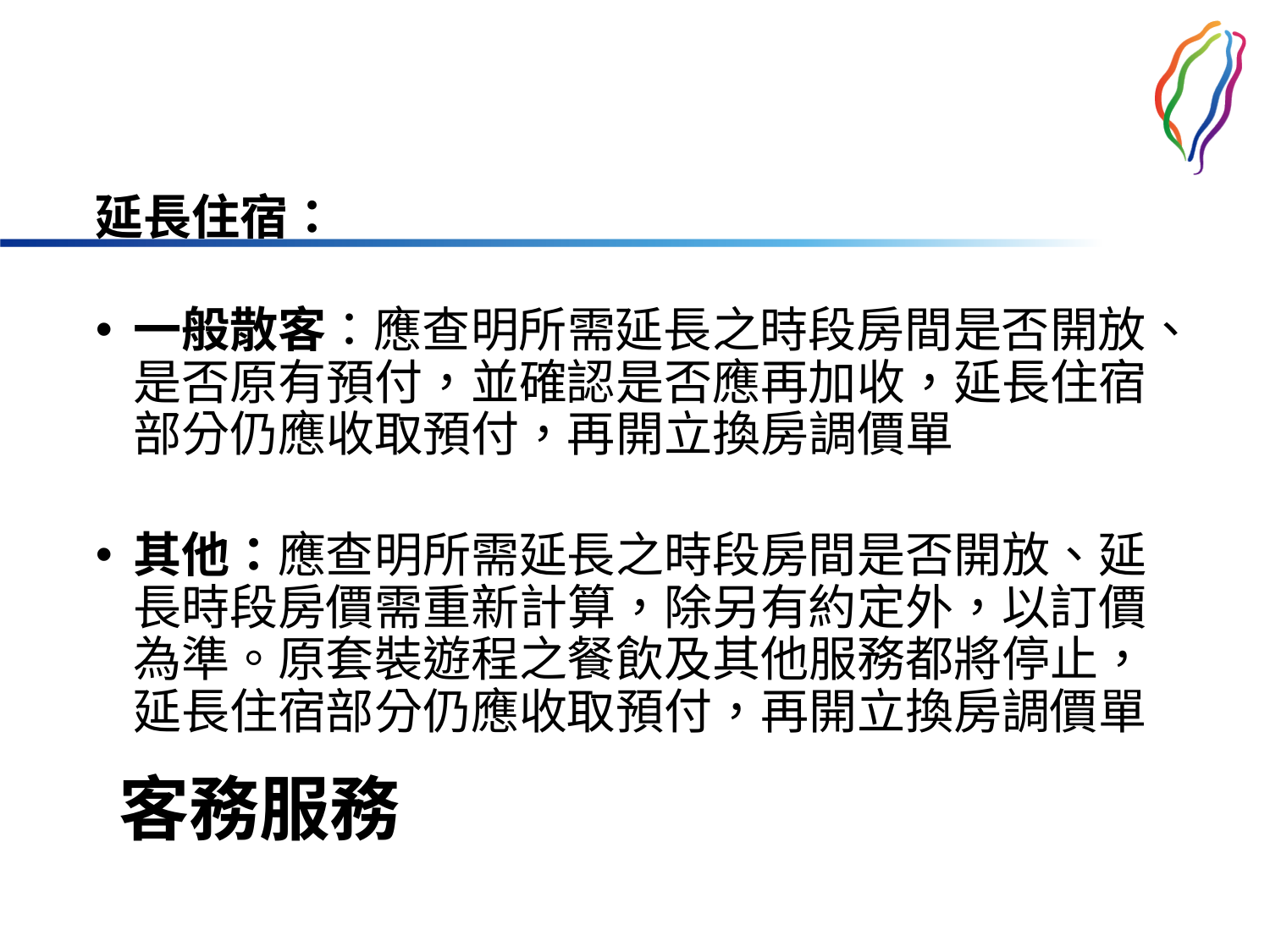

延長住宿：

一般散客：應查明所需延長之時段房間是否開放、是否原有預付，並確認是否應再加收，延長住宿部分仍應收取預付，再開立換房調價單

其他：應查明所需延長之時段房間是否開放、延長時段房價需重新計算，除另有約定外，以訂價為準。原套裝遊程之餐飲及其他服務都將停止，延長住宿部分仍應收取預付，再開立換房調價單

# 客務服務